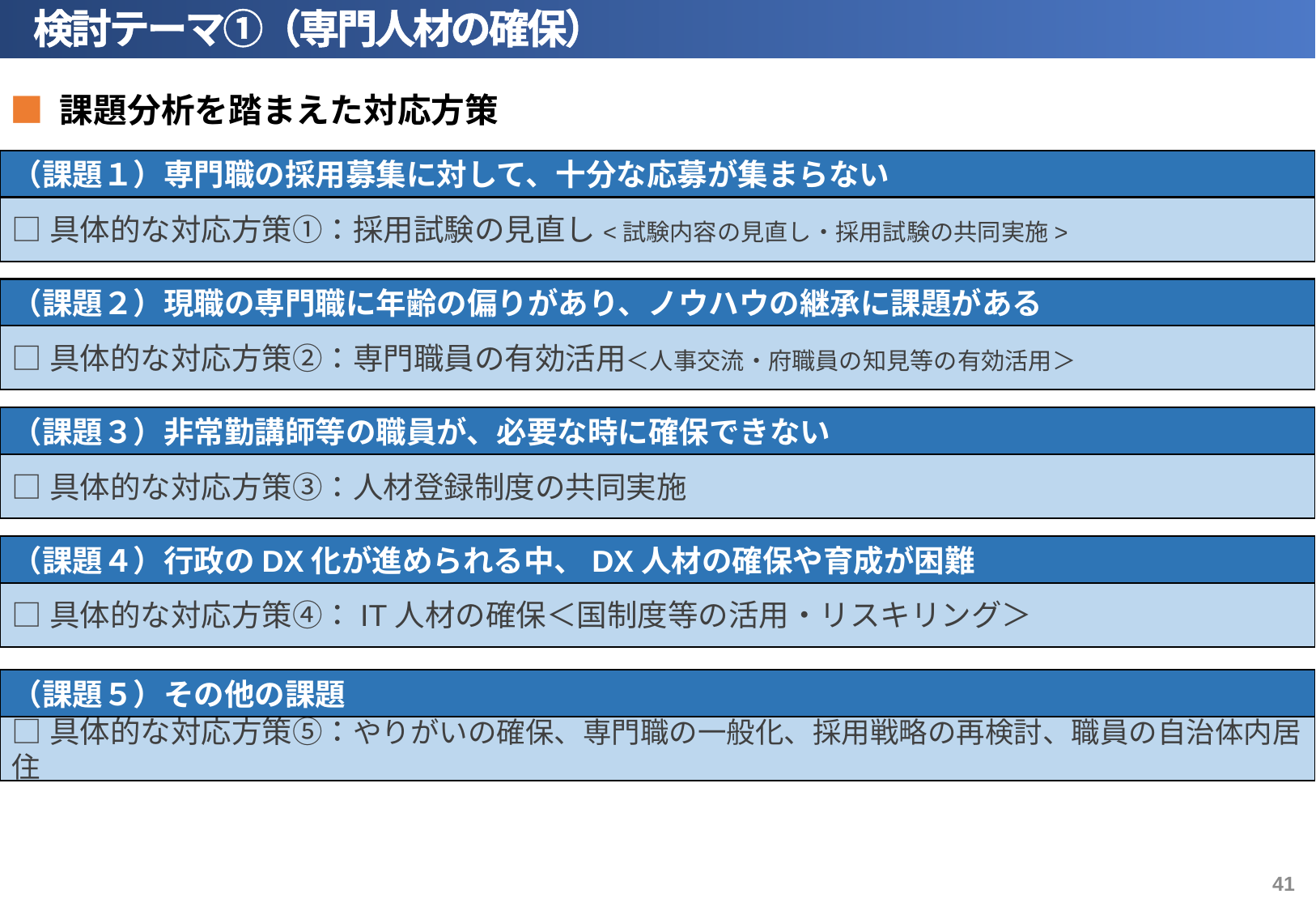

検討テーマ①（専門人材の確保）

■ 課題分析を踏まえた対応方策
（課題１）専門職の採用募集に対して、十分な応募が集まらない
□具体的な対応方策①：採用試験の見直し<試験内容の見直し・採用試験の共同実施>
（課題２）現職の専門職に年齢の偏りがあり、ノウハウの継承に課題がある
□具体的な対応方策②：専門職員の有効活用＜人事交流・府職員の知見等の有効活用＞
（課題３）非常勤講師等の職員が、必要な時に確保できない
□具体的な対応方策③：人材登録制度の共同実施
（課題４）行政のDX化が進められる中、DX人材の確保や育成が困難
□具体的な対応方策④：IT人材の確保＜国制度等の活用・リスキリング＞
（課題５）その他の課題
□具体的な対応方策⑤：やりがいの確保、専門職の一般化、採用戦略の再検討、職員の自治体内居住
41